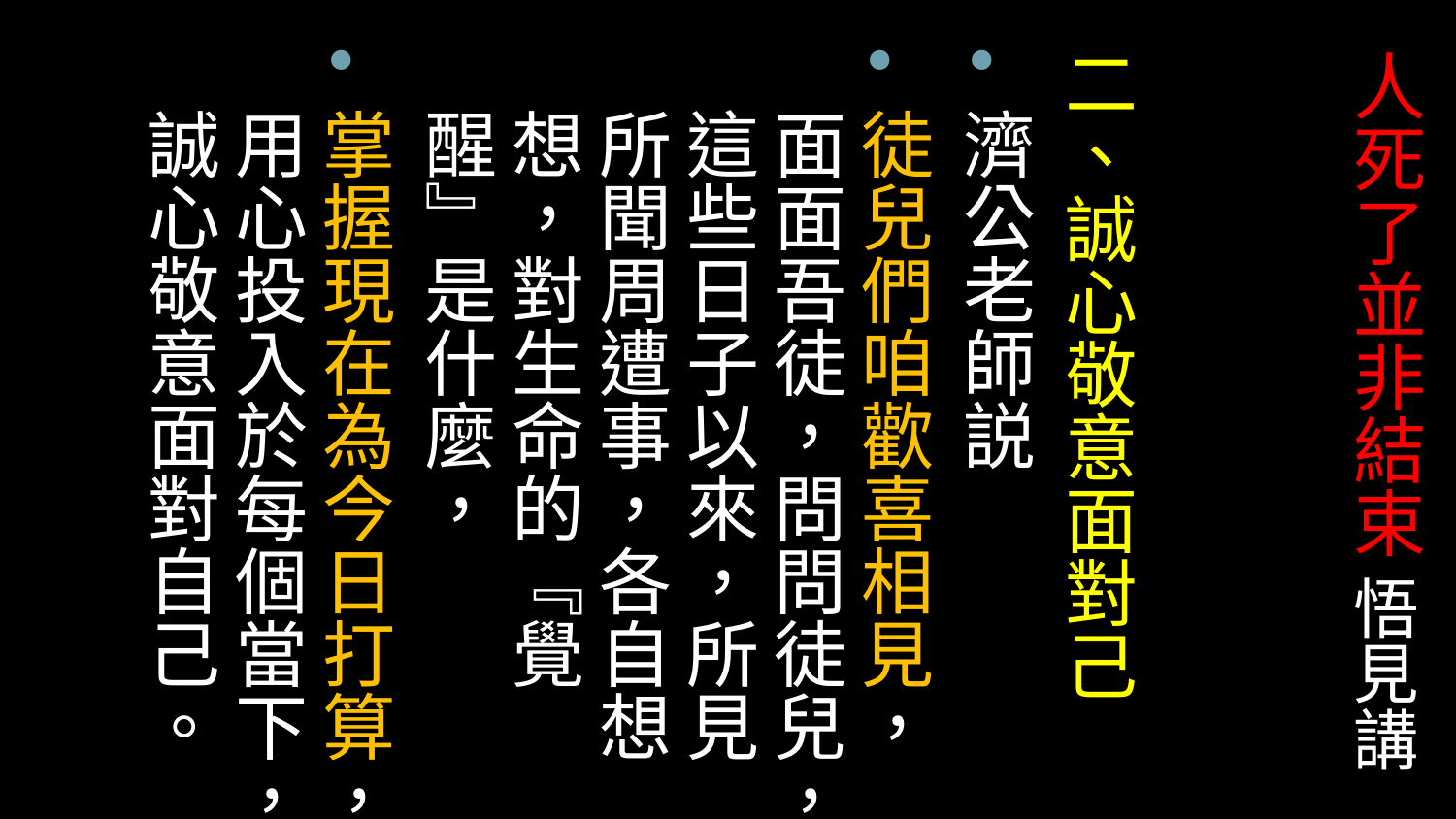

二、誠心敬意面對己
濟公老師説
徒兒們咱歡喜相見，面面吾徒，問問徒兒，這些日子以來，所見所聞周遭事，各自想想，對生命的『覺醒』是什麼，
掌握現在為今日打算，用心投入於每個當下，誠心敬意面對自己。

# 人死了並非結束 悟見講